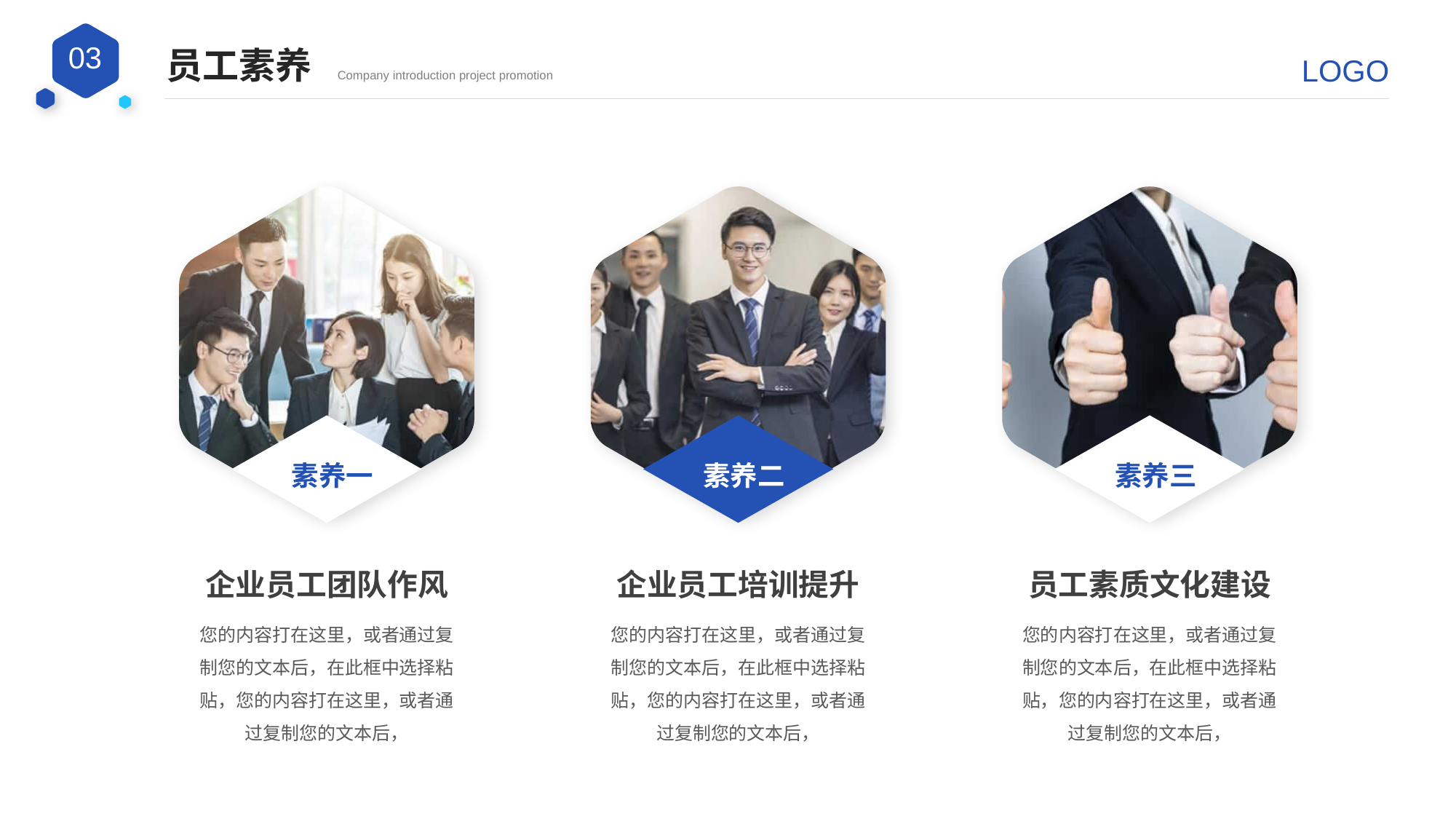

员工素养
Company introduction project promotion

素养一

素养二

素养三
企业员工团队作风
企业员工培训提升
员工素质文化建设
您的内容打在这里，或者通过复制您的文本后，在此框中选择粘贴，您的内容打在这里，或者通过复制您的文本后，
您的内容打在这里，或者通过复制您的文本后，在此框中选择粘贴，您的内容打在这里，或者通过复制您的文本后，
您的内容打在这里，或者通过复制您的文本后，在此框中选择粘贴，您的内容打在这里，或者通过复制您的文本后，